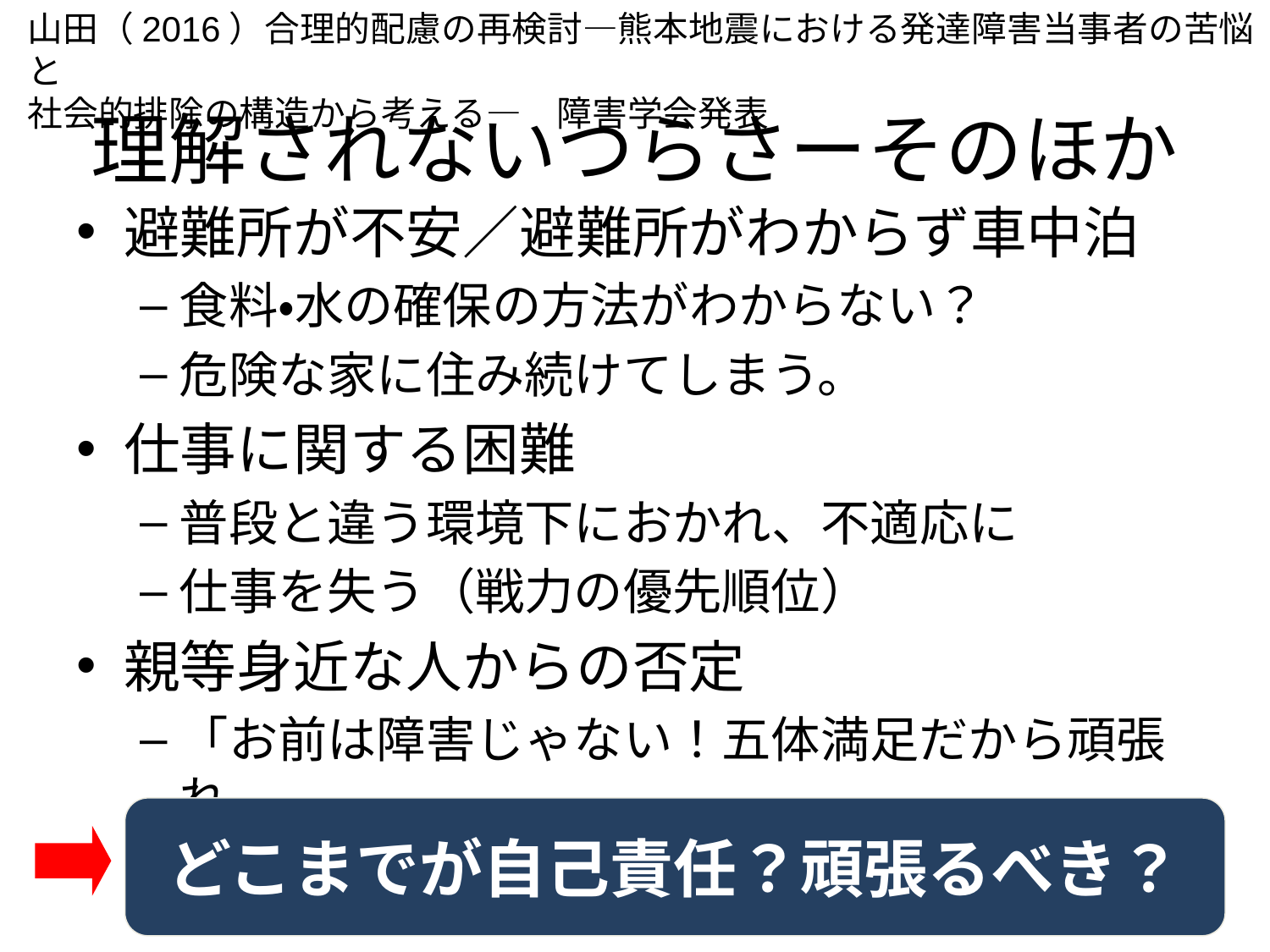

山田（2016）合理的配慮の再検討―熊本地震における発達障害当事者の苦悩と
社会的排除の構造から考える―　障害学会発表
# 理解されないつらさーそのほか
避難所が不安／避難所がわからず車中泊
食料・水の確保の方法がわからない？
危険な家に住み続けてしまう。
仕事に関する困難
普段と違う環境下におかれ、不適応に
仕事を失う（戦力の優先順位）
親等身近な人からの否定
「お前は障害じゃない！五体満足だから頑張れ
どこまでが自己責任？頑張るべき？